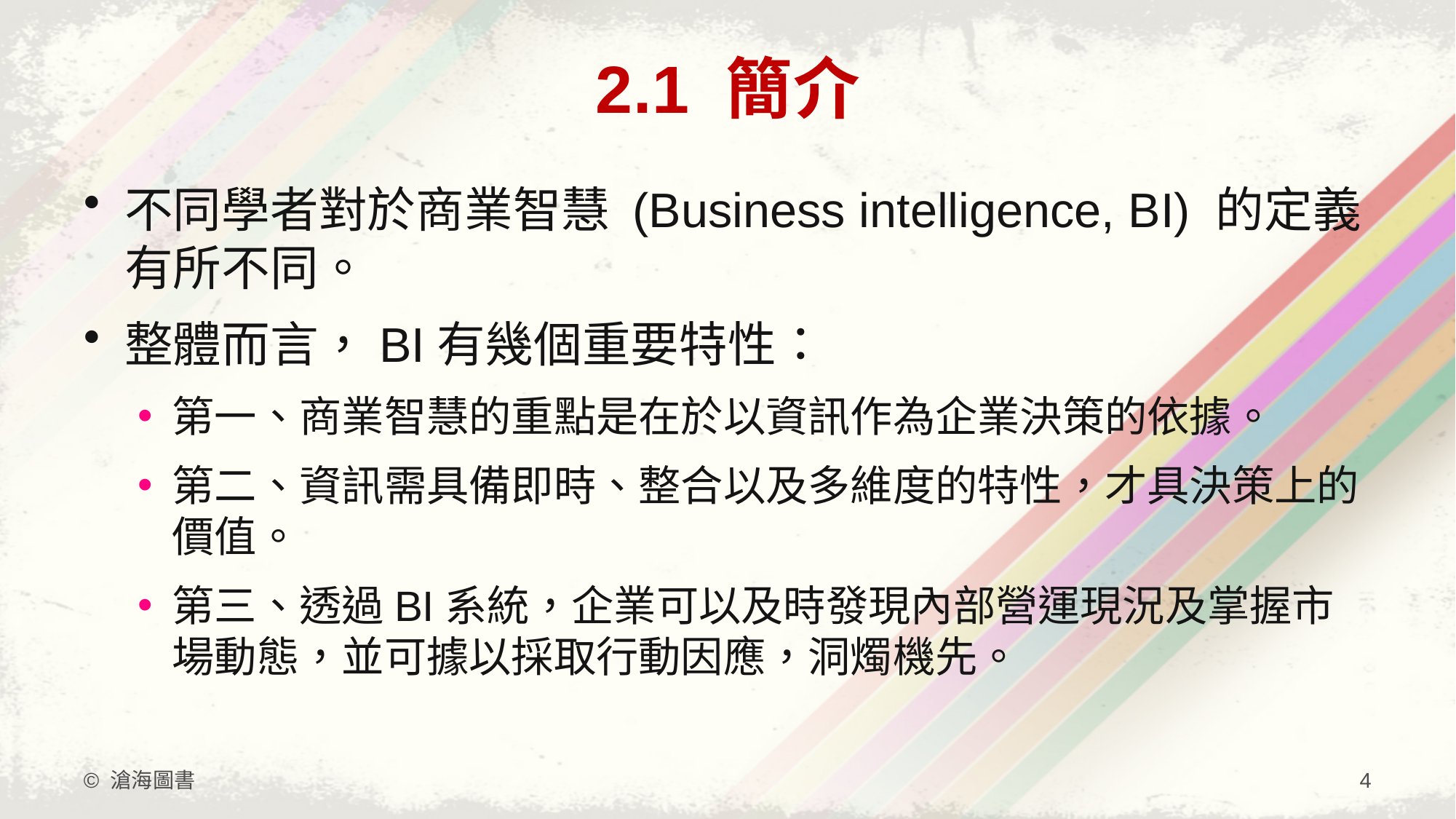

# 2.1 簡介
不同學者對於商業智慧 (Business intelligence, BI) 的定義有所不同。
整體而言，BI有幾個重要特性：
第一、商業智慧的重點是在於以資訊作為企業決策的依據。
第二、資訊需具備即時、整合以及多維度的特性，才具決策上的價值。
第三、透過BI系統，企業可以及時發現內部營運現況及掌握市場動態，並可據以採取行動因應，洞燭機先。
© 滄海圖書

4